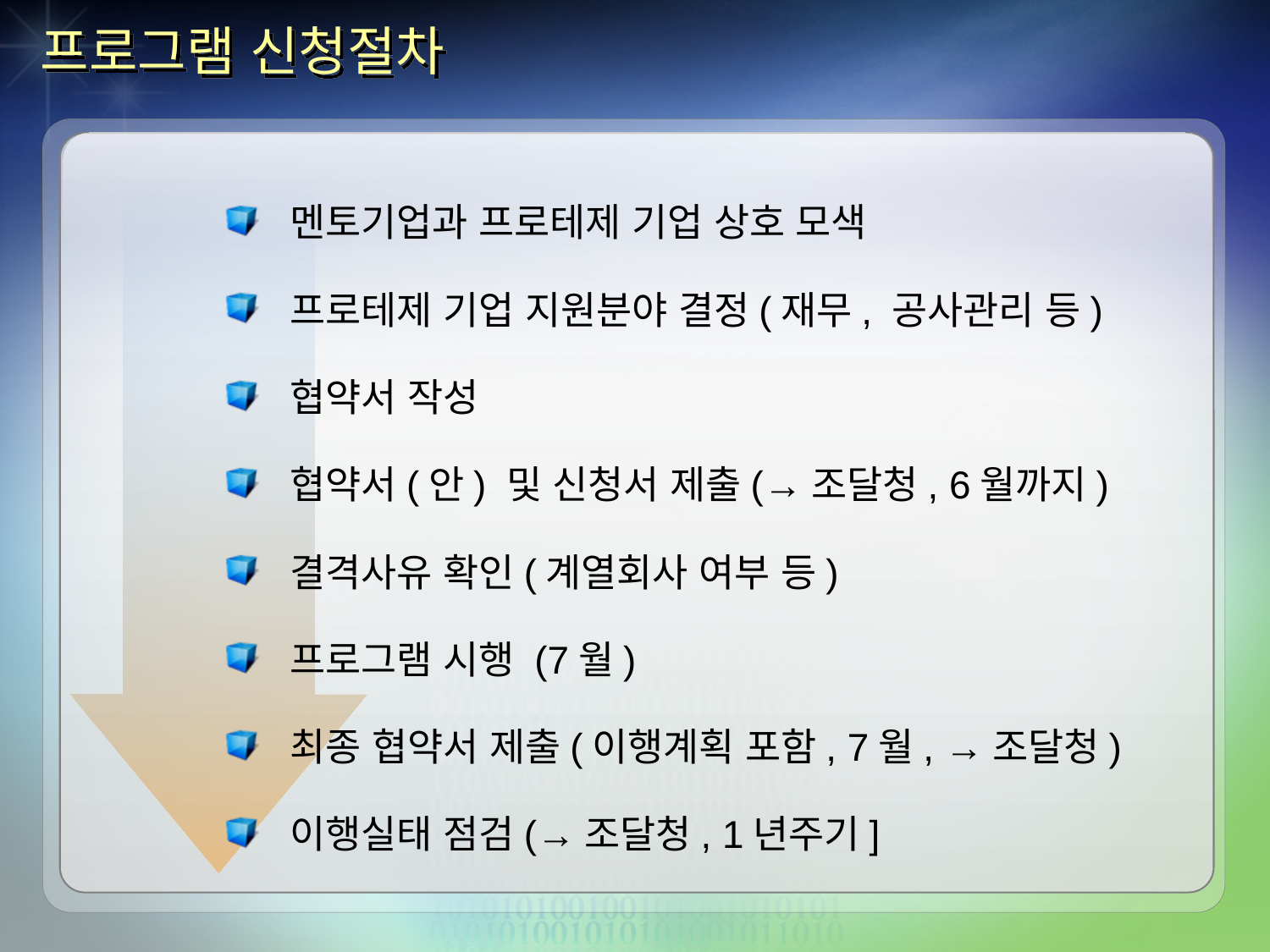

프로그램 신청절차

 멘토기업과 프로테제 기업 상호 모색
 프로테제 기업 지원분야 결정(재무, 공사관리 등)
 협약서 작성
 협약서(안) 및 신청서 제출(→조달청, 6월까지)
 결격사유 확인(계열회사 여부 등)
 프로그램 시행 (7월)
 최종 협약서 제출(이행계획 포함, 7월, →조달청)
 이행실태 점검(→조달청, 1년주기]